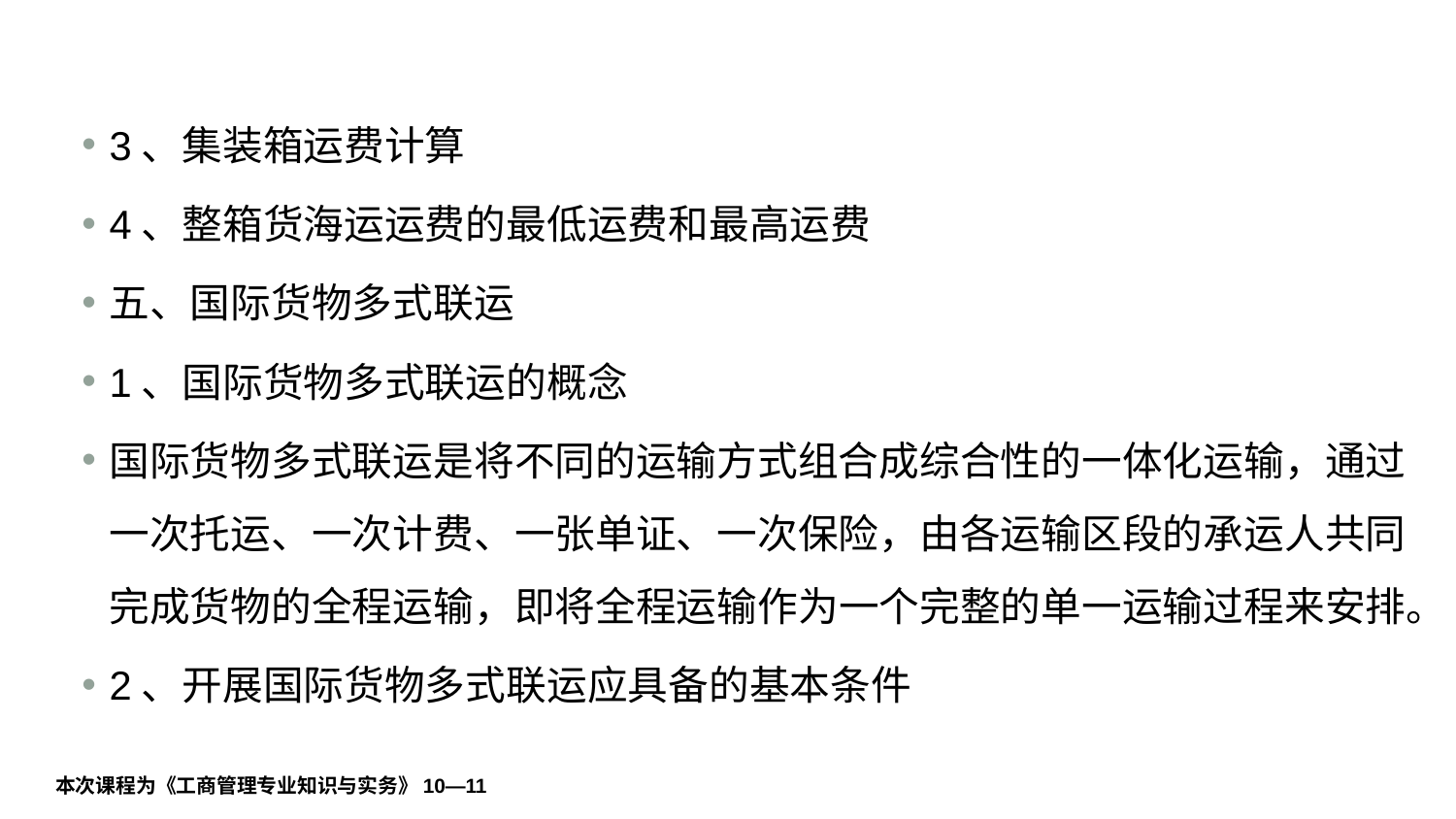

#
3、集装箱运费计算
4、整箱货海运运费的最低运费和最高运费
五、国际货物多式联运
1、国际货物多式联运的概念
国际货物多式联运是将不同的运输方式组合成综合性的一体化运输，通过一次托运、一次计费、一张单证、一次保险，由各运输区段的承运人共同完成货物的全程运输，即将全程运输作为一个完整的单一运输过程来安排。
2、开展国际货物多式联运应具备的基本条件